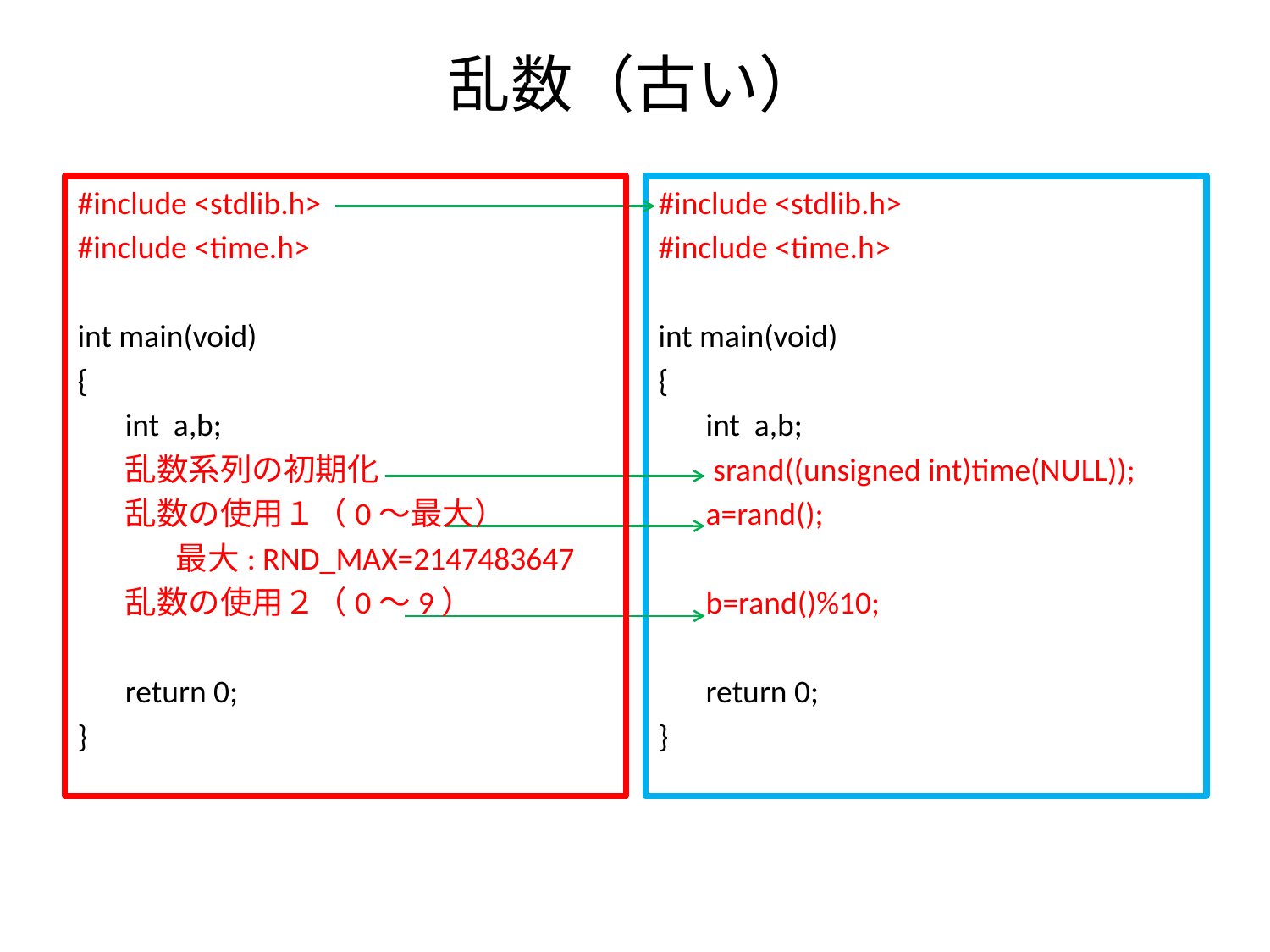

# 乱数（古い）
#include <stdlib.h>
#include <time.h>

int main(void)
{
	int  a,b;
	乱数系列の初期化
	乱数の使用１（0～最大）
	      最大: RND_MAX=2147483647
	乱数の使用２（0～9）

	return 0;
}
#include <stdlib.h>
#include <time.h>

int main(void)
{
	int  a,b;
	 srand((unsigned int)time(NULL));
	a=rand();

	b=rand()%10;

	return 0;
}